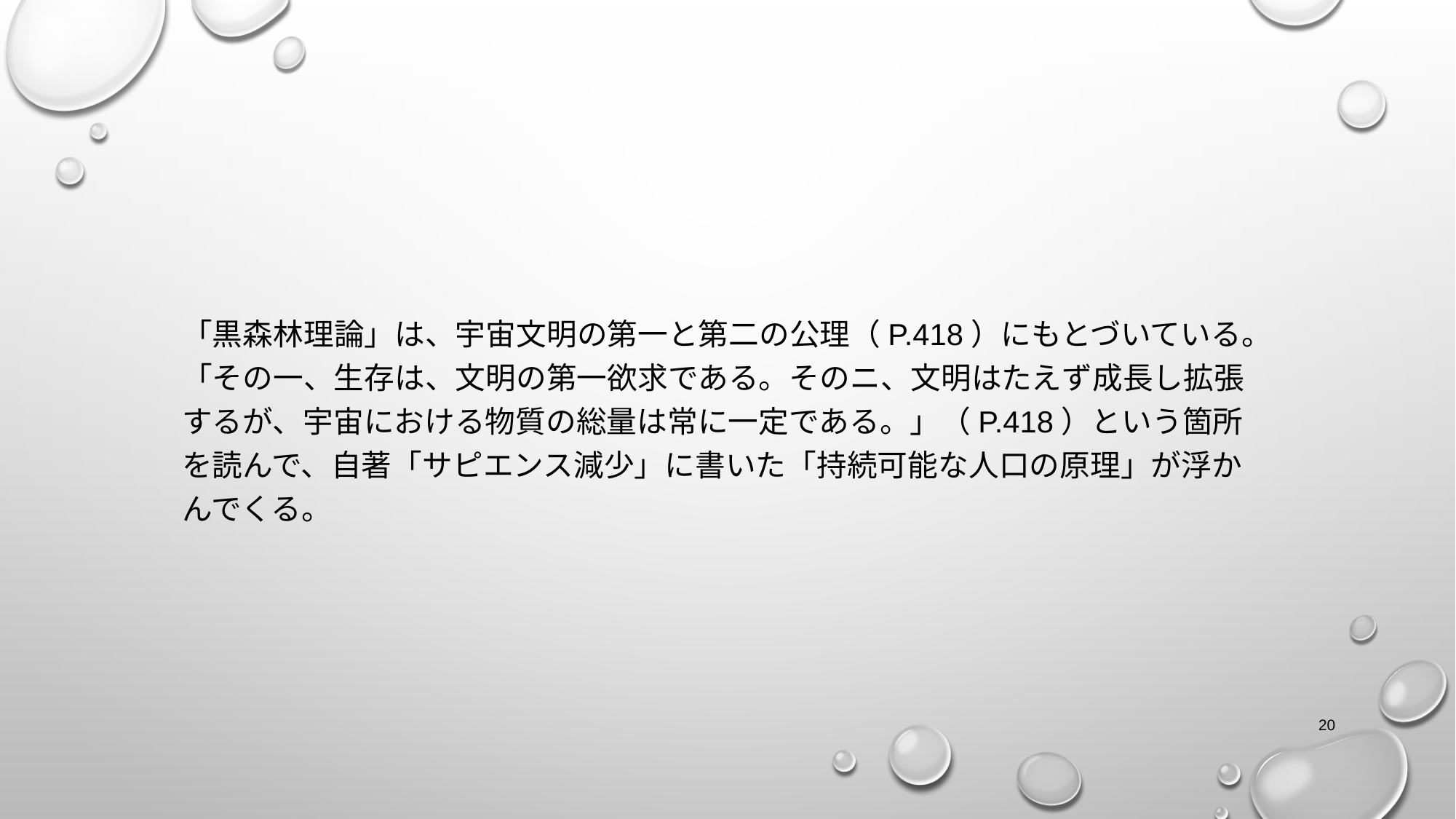

「黒森林理論」は、宇宙文明の第一と第二の公理（p.418）にもとづいている。「その一、生存は、文明の第一欲求である。そのニ、文明はたえず成長し拡張するが、宇宙における物質の総量は常に一定である。」（p.418）という箇所を読んで、自著「サピエンス減少」に書いた「持続可能な人口の原理」が浮かんでくる。

20